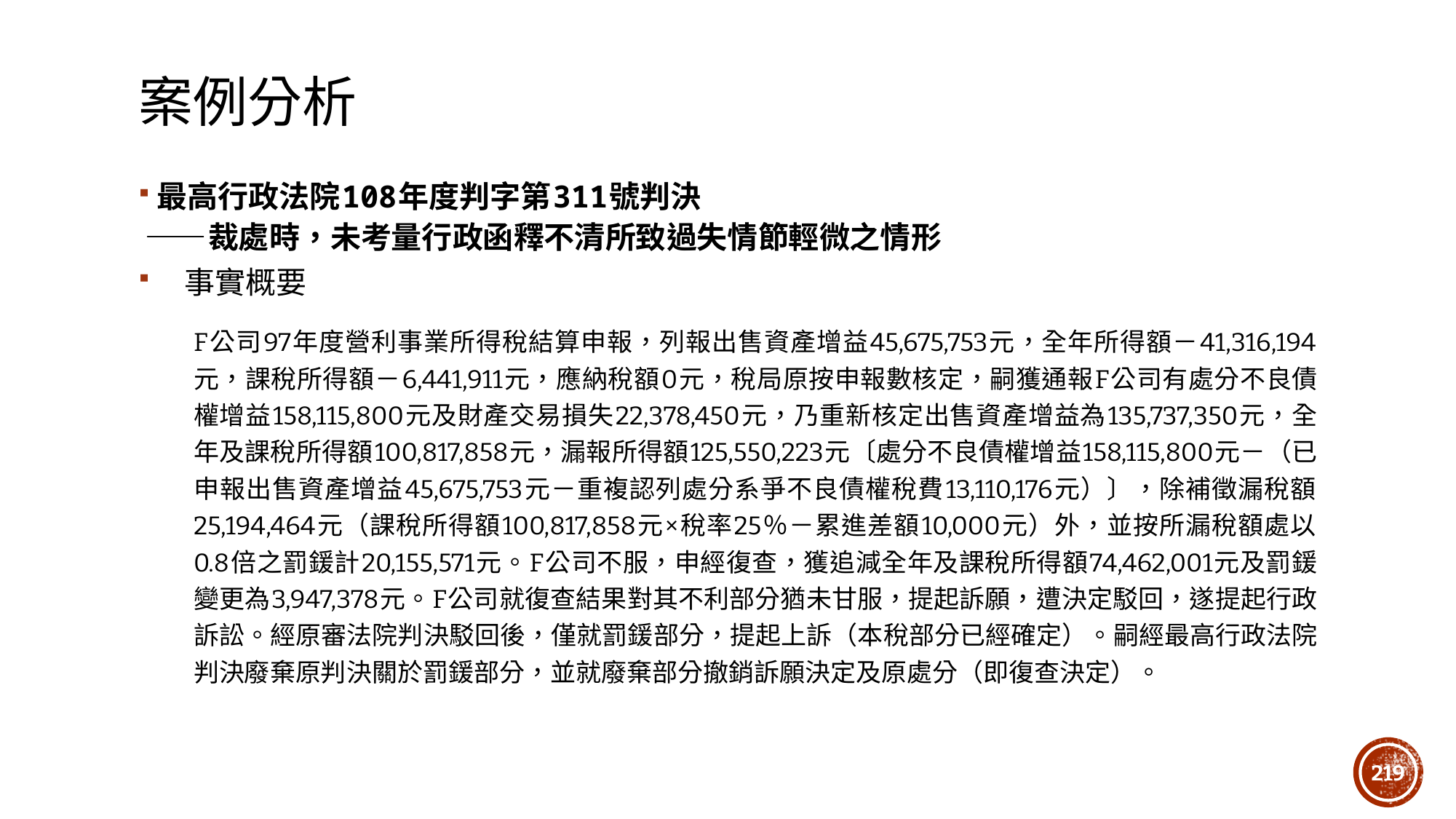

# 案例分析
最高行政法院108年度判字第311號判決
 ——裁處時，未考量行政函釋不清所致過失情節輕微之情形
事實概要

F公司97年度營利事業所得稅結算申報，列報出售資產增益45,675,753元，全年所得額－41,316,194元，課稅所得額－6,441,911元，應納稅額0元，稅局原按申報數核定，嗣獲通報F公司有處分不良債權增益158,115,800元及財產交易損失22,378,450元，乃重新核定出售資產增益為135,737,350元，全年及課稅所得額100,817,858元，漏報所得額125,550,223元〔處分不良債權增益158,115,800元－（已申報出售資產增益45,675,753元－重複認列處分系爭不良債權稅費13,110,176元）〕，除補徵漏稅額25,194,464元（課稅所得額100,817,858元×稅率25％－累進差額10,000元）外，並按所漏稅額處以0.8倍之罰鍰計20,155,571元。F公司不服，申經復查，獲追減全年及課稅所得額74,462,001元及罰鍰變更為3,947,378元。F公司就復查結果對其不利部分猶未甘服，提起訴願，遭決定駁回，遂提起行政訴訟。經原審法院判決駁回後，僅就罰鍰部分，提起上訴（本稅部分已經確定）。嗣經最高行政法院判決廢棄原判決關於罰鍰部分，並就廢棄部分撤銷訴願決定及原處分（即復查決定）。

219